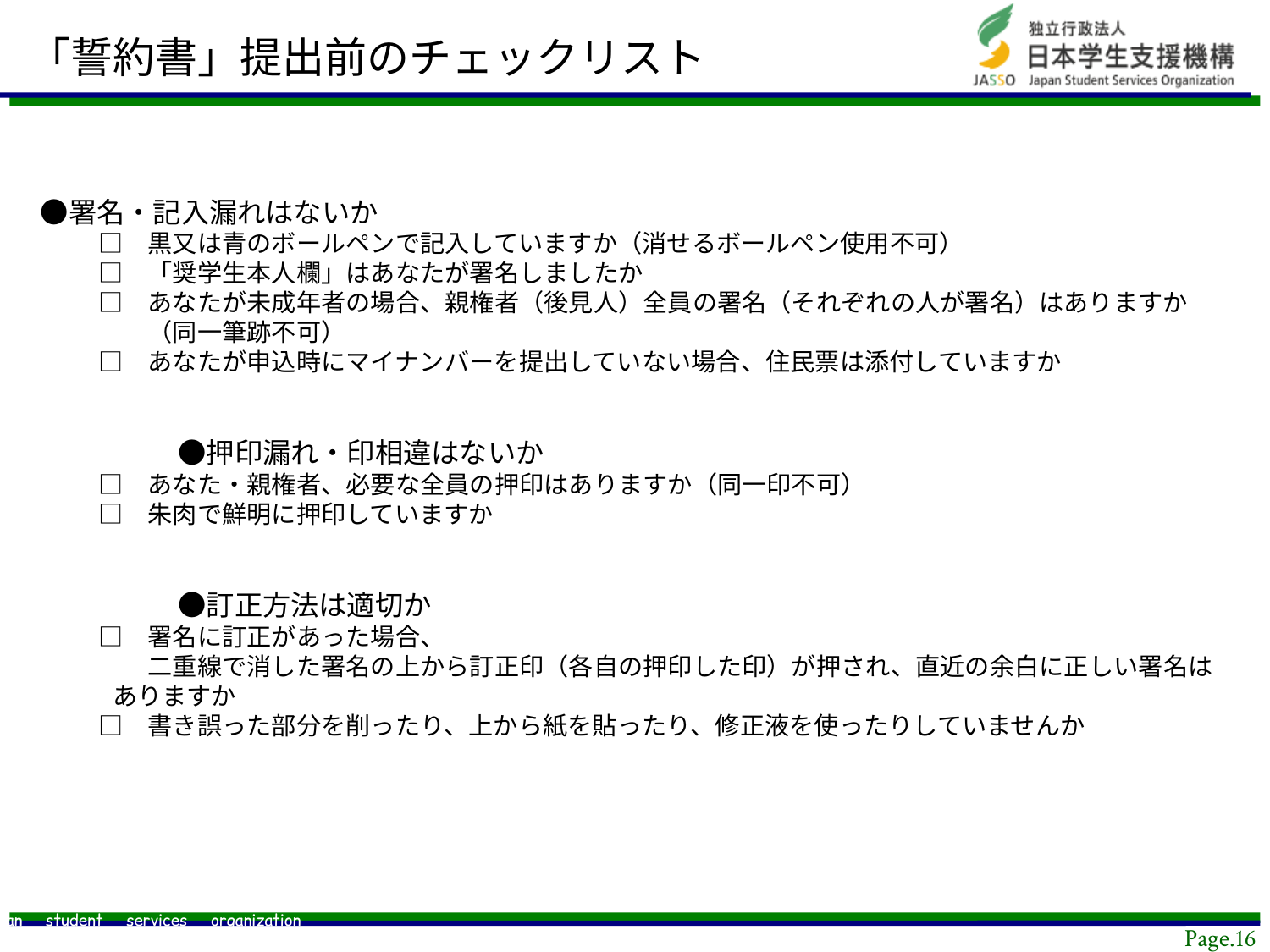

「誓約書」提出前のチェックリスト
   　　　　    ●署名・記入漏れはないか
　　　□　黒又は青のボールペンで記入していますか（消せるボールペン使用不可）
　　　□　「奨学生本人欄」はあなたが署名しましたか
　　　□　あなたが未成年者の場合、親権者（後見人）全員の署名（それぞれの人が署名）はありますか
　　　　　（同一筆跡不可）
　　　□　あなたが申込時にマイナンバーを提出していない場合、住民票は添付していますか

　　　　　　 ●押印漏れ・印相違はないか
　　　□　あなた・親権者、必要な全員の押印はありますか（同一印不可）
　　　□　朱肉で鮮明に押印していますか

　　　　　　 ●訂正方法は適切か
　　　□　署名に訂正があった場合、
　　　　　二重線で消した署名の上から訂正印（各自の押印した印）が押され、直近の余白に正しい署名は
               ありますか
　　　□　書き誤った部分を削ったり、上から紙を貼ったり、修正液を使ったりしていませんか